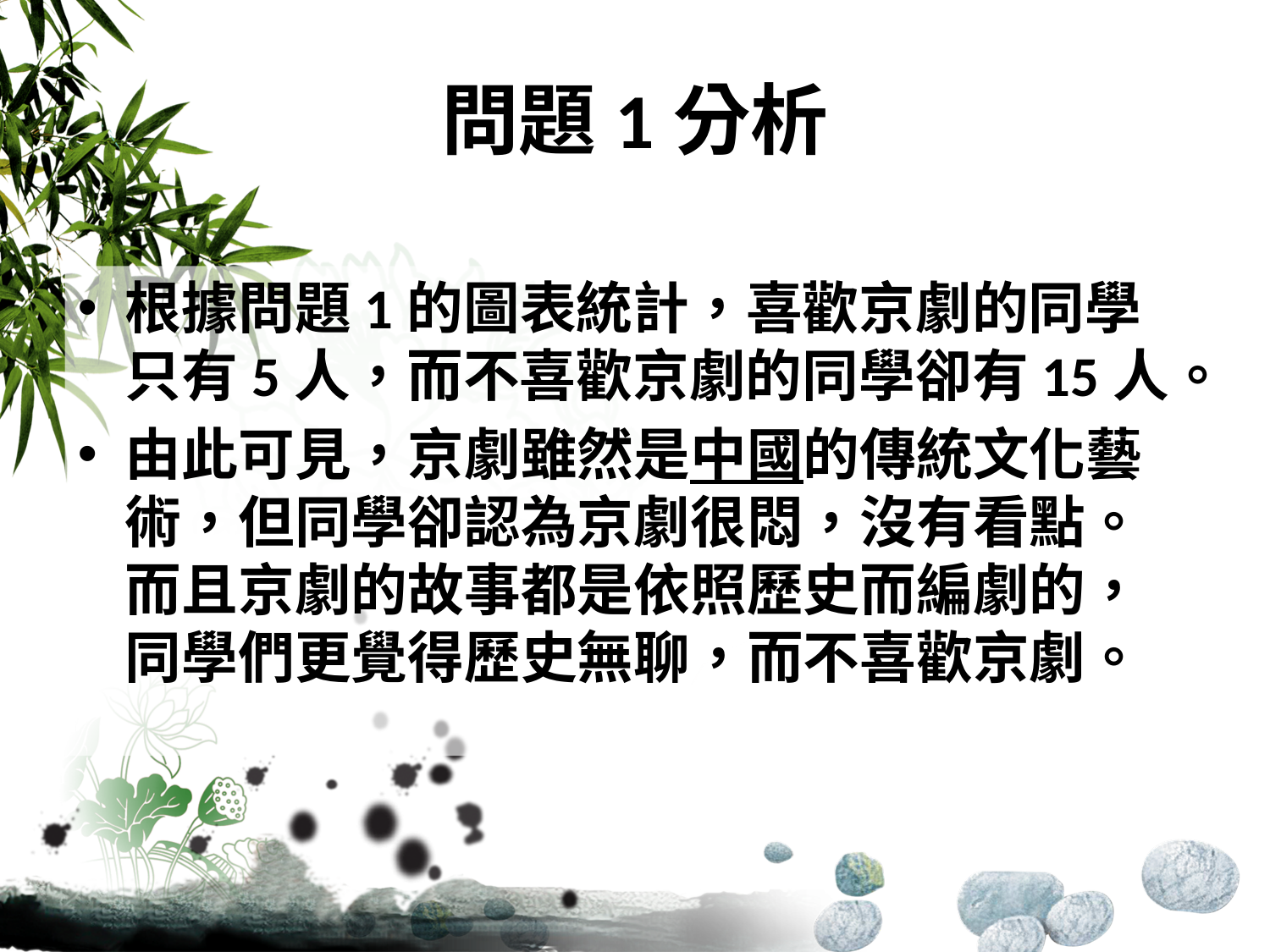

# 問題1分析
根據問題1的圖表統計，喜歡京劇的同學只有5人，而不喜歡京劇的同學卻有15人。
由此可見，京劇雖然是中國的傳統文化藝術，但同學卻認為京劇很悶，沒有看點。而且京劇的故事都是依照歷史而編劇的，同學們更覺得歷史無聊，而不喜歡京劇。